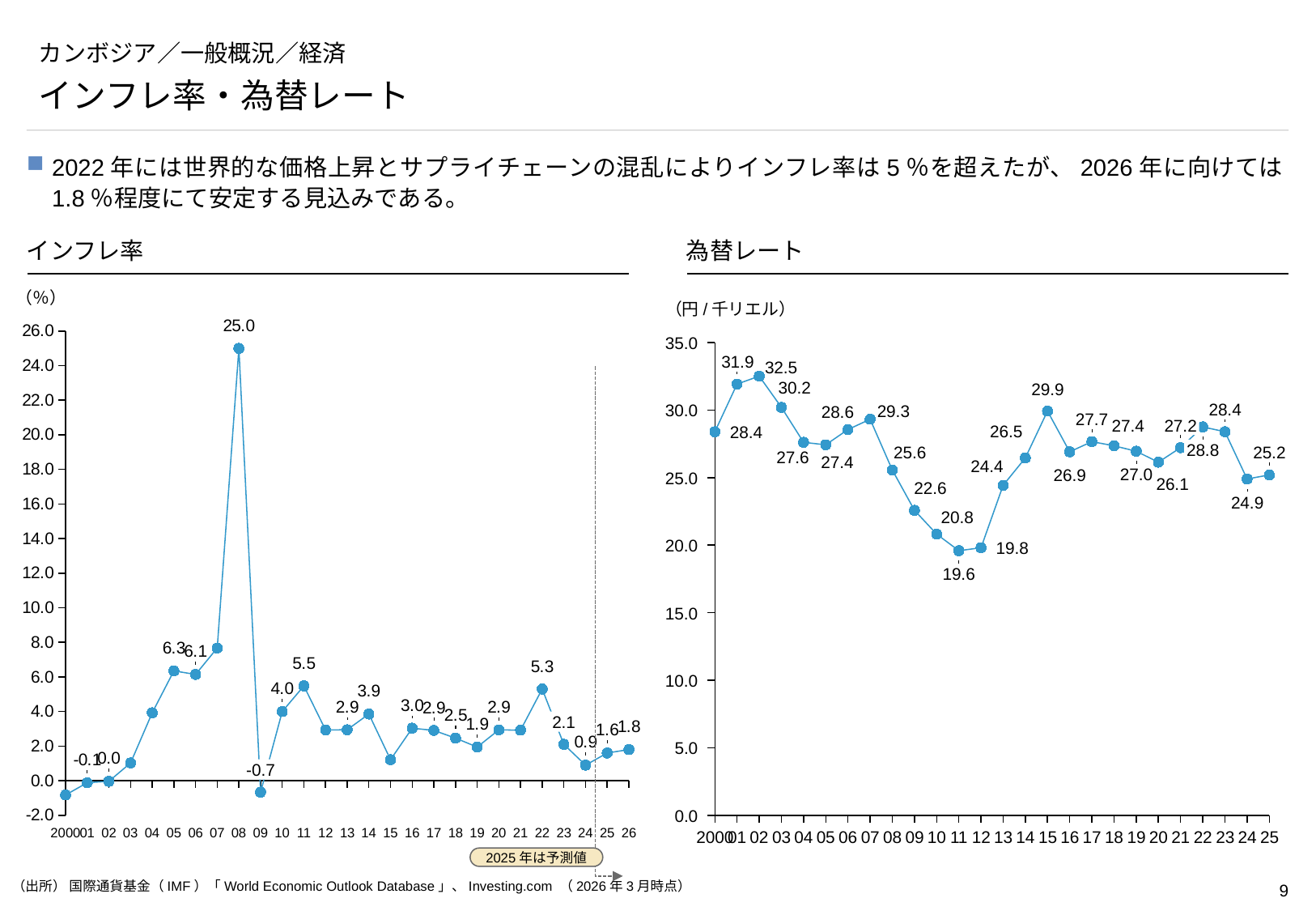

# カンボジア／一般概況／経済
インフレ率・為替レート
2022年には世界的な価格上昇とサプライチェーンの混乱によりインフレ率は5％を超えたが、2026年に向けては1.8％程度にて安定する見込みである。
インフレ率
為替レート
（％）

### Chart

| Category |  |
|---|---|
（円/千リエル）

### Chart

| Category |  |
|---|---|
35.0
31.9
32.5

2025年は予測値
30.2
29.9
28.4
30.0
29.3
28.6
27.7
27.2
27.4
26.5
28.4
28.8
25.6
25.2
27.6
27.4
24.4
27.0
26.9
25.0
26.1
22.6
24.9
20.8
20.0
19.8
19.6
15.0
10.0
2.1
5.0
-0.7
0.0
2000
01
02
03
04
05
06
07
08
09
10
11
12
13
14
15
16
17
18
19
20
21
22
23
24
25
26
2000
01
02
03
04
05
06
07
08
09
10
11
12
13
14
15
16
17
18
19
20
21
22
23
24
25
（出所） 国際通貨基金（IMF）「World Economic Outlook Database」、Investing.com （2026年3月時点）